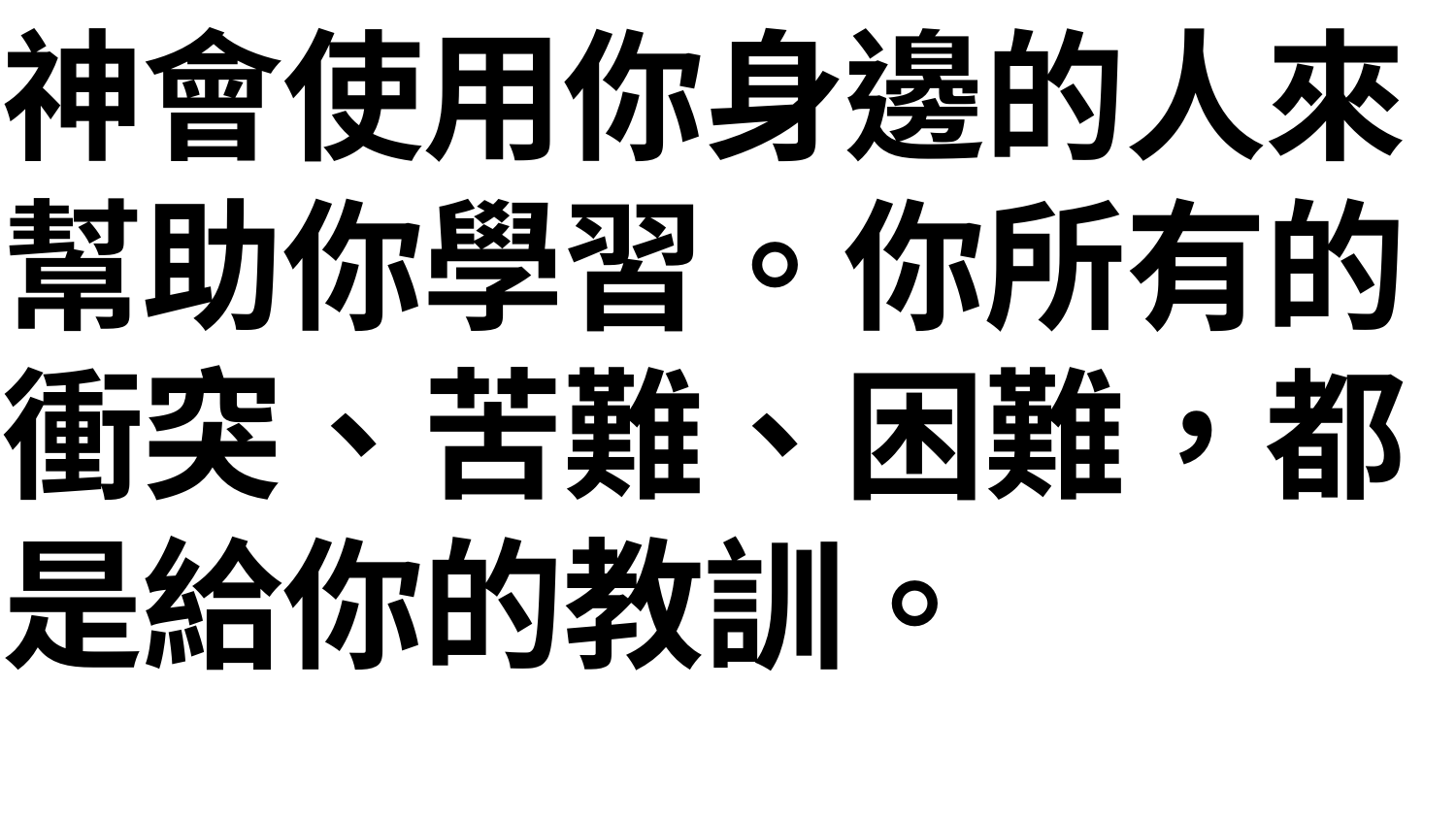

神會使用你身邊的人來幫助你學習。你所有的衝突、苦難、困難，都是給你的教訓。